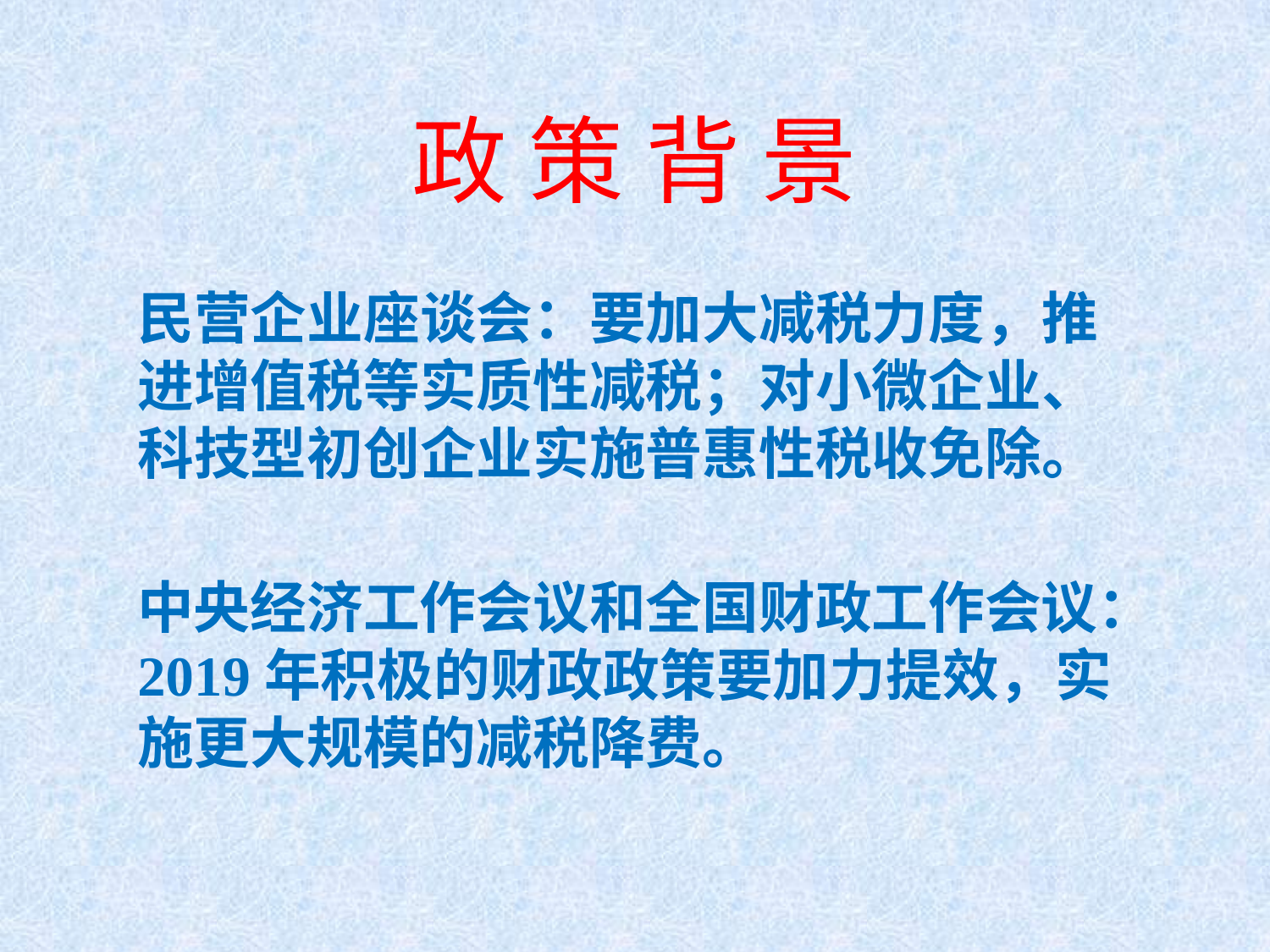

# 政 策 背 景
民营企业座谈会：要加大减税力度，推进增值税等实质性减税；对小微企业、科技型初创企业实施普惠性税收免除。
中央经济工作会议和全国财政工作会议：2019年积极的财政政策要加力提效，实施更大规模的减税降费。